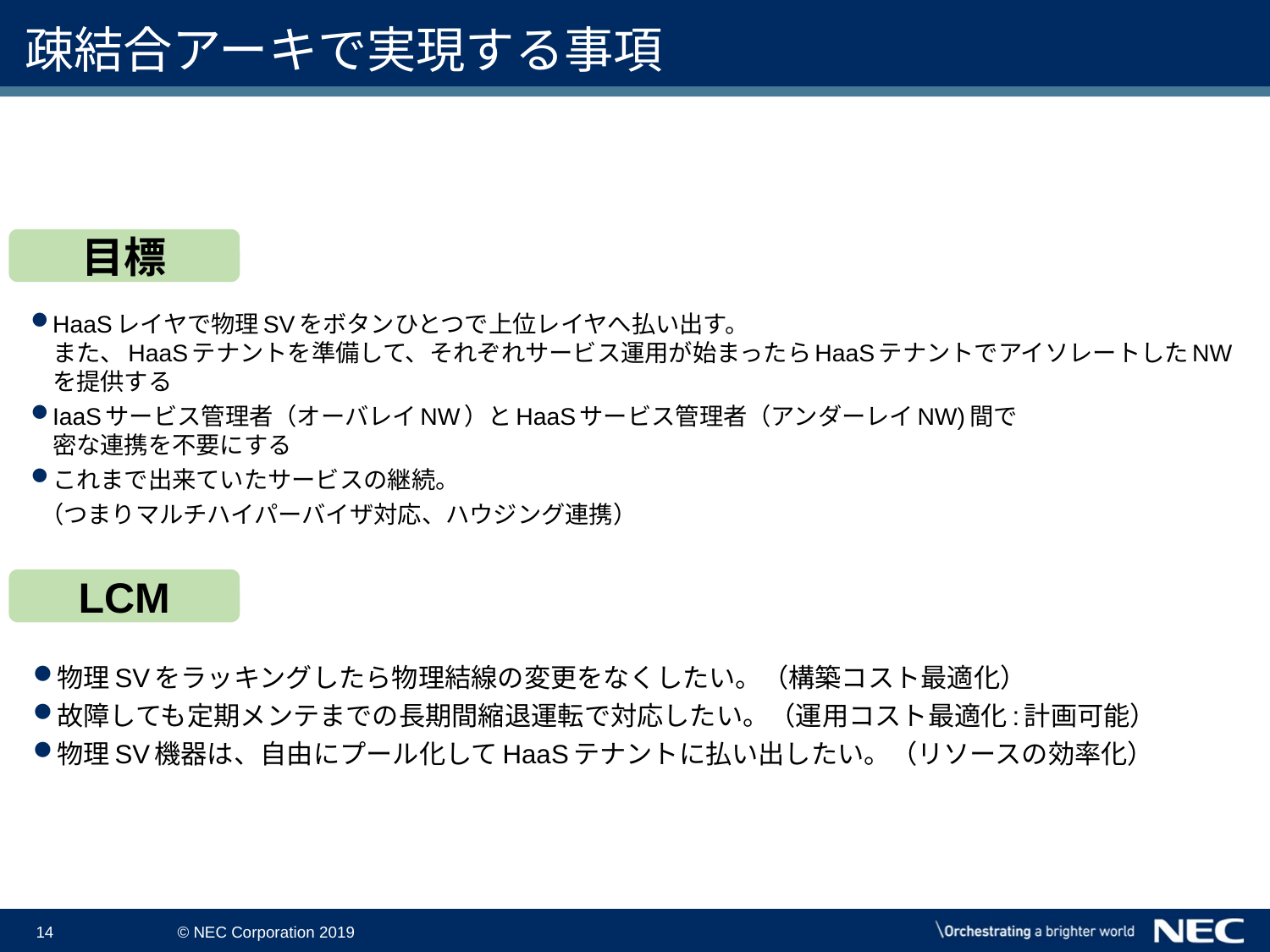

# 疎結合アーキで実現する事項

目標
HaaSレイヤで物理SVをボタンひとつで上位レイヤへ払い出す。
また、HaaSテナントを準備して、それぞれサービス運用が始まったらHaaSテナントでアイソレートしたNWを提供する
IaaSサービス管理者（オーバレイNW）とHaaSサービス管理者（アンダーレイNW)間で
密な連携を不要にする
これまで出来ていたサービスの継続。
 （つまりマルチハイパーバイザ対応、ハウジング連携）

LCM

物理SVをラッキングしたら物理結線の変更をなくしたい。（構築コスト最適化）
故障しても定期メンテまでの長期間縮退運転で対応したい。（運用コスト最適化:計画可能）
物理SV機器は、自由にプール化してHaaSテナントに払い出したい。（リソースの効率化）